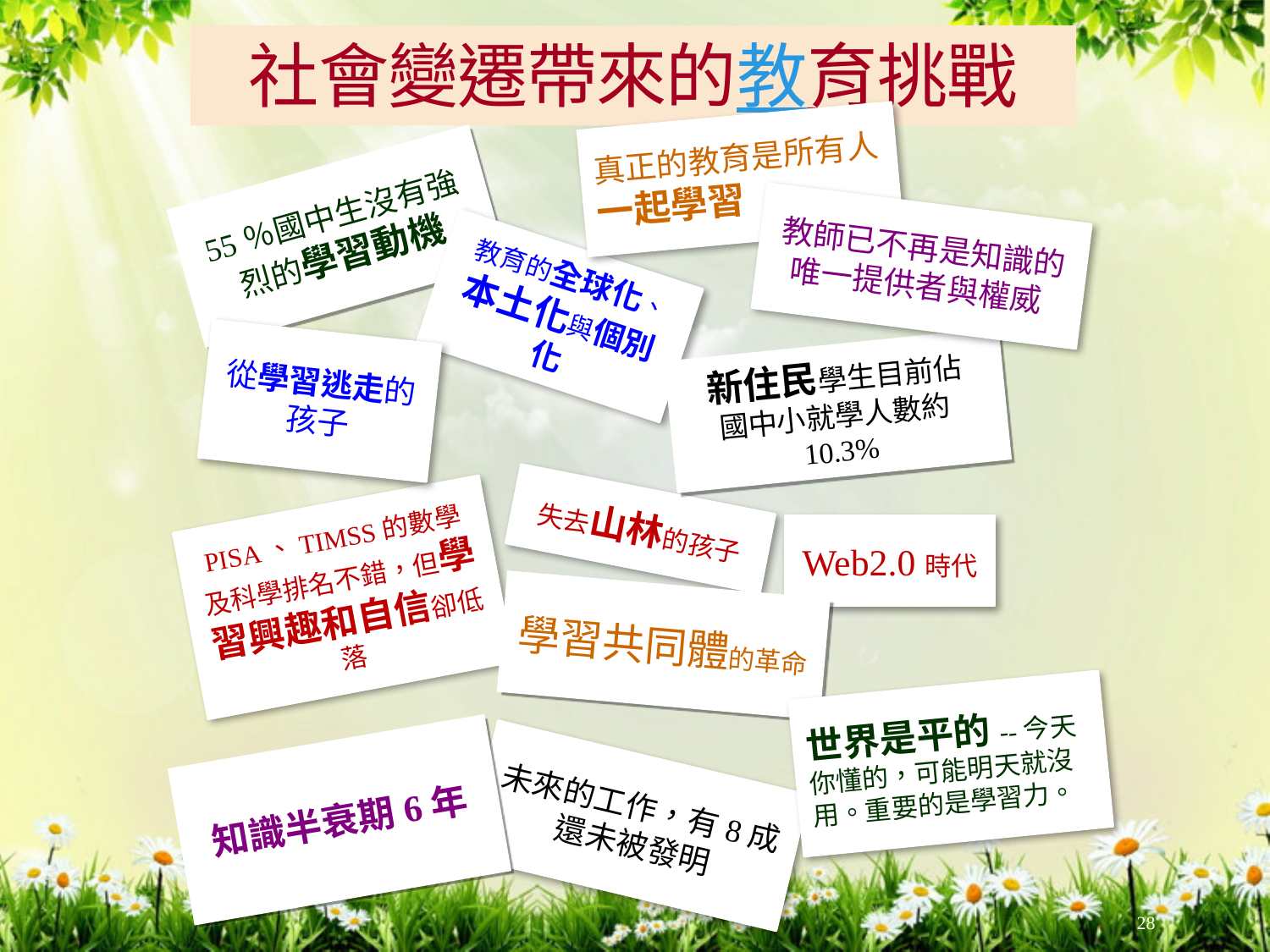

# 社會變遷帶來的教育挑戰
真正的教育是所有人一起學習
55％國中生沒有強烈的學習動機
教師已不再是知識的唯一提供者與權威
教育的全球化、本土化與個別化
從學習逃走的孩子
新住民學生目前佔
國中小就學人數約10.3%
失去山林的孩子
PISA、TIMSS的數學及科學排名不錯，但學習興趣和自信卻低落
Web2.0時代
學習共同體的革命
世界是平的--今天你懂的，可能明天就沒用。重要的是學習力。
知識半衰期6年
未來的工作，有8成還未被發明
28